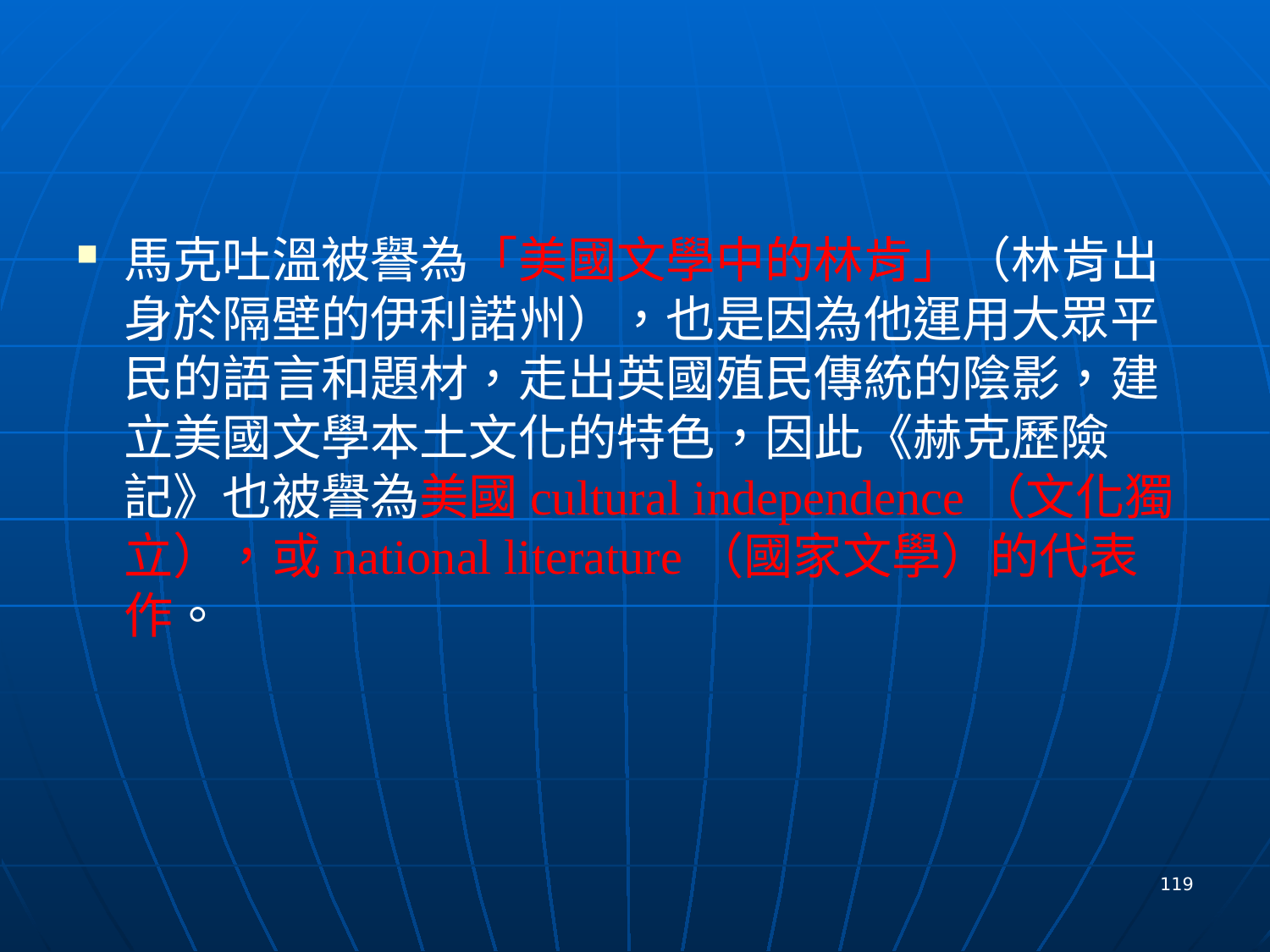

#
馬克吐溫被譽為「美國文學中的林肯」（林肯出身於隔壁的伊利諾州），也是因為他運用大眾平民的語言和題材，走出英國殖民傳統的陰影，建立美國文學本土文化的特色，因此《赫克歷險記》也被譽為美國cultural independence（文化獨立），或national literature（國家文學）的代表作。
119